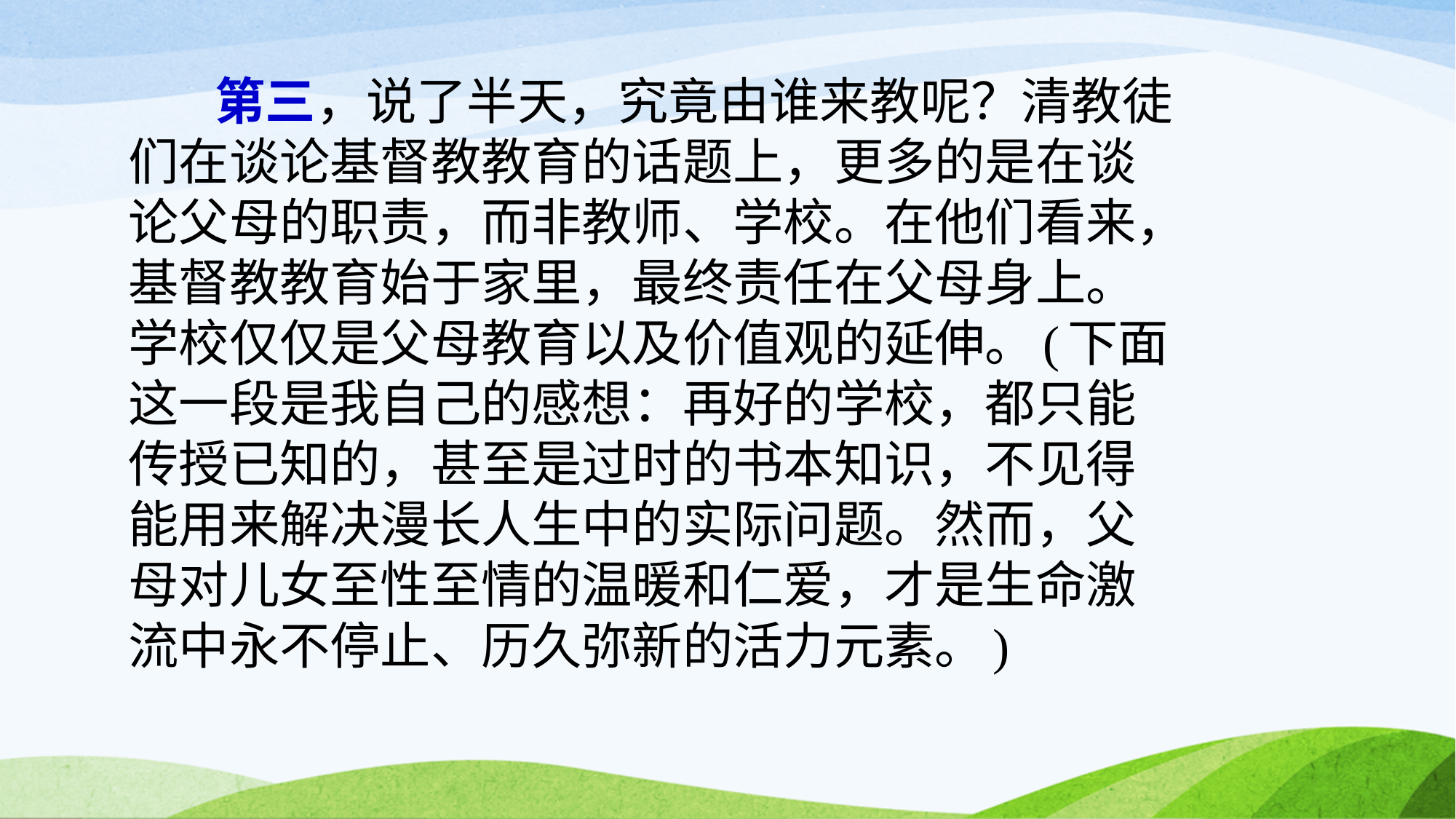

第三，说了半天，究竟由谁来教呢？清教徒们在谈论基督教教育的话题上，更多的是在谈论父母的职责，而非教师、学校。在他们看来，基督教教育始于家里，最终责任在父母身上。学校仅仅是父母教育以及价值观的延伸。(下面这一段是我自己的感想：再好的学校，都只能传授已知的，甚至是过时的书本知识，不见得能用来解决漫长人生中的实际问题。然而，父母对儿女至性至情的温暖和仁爱，才是生命激流中永不停止、历久弥新的活力元素。)